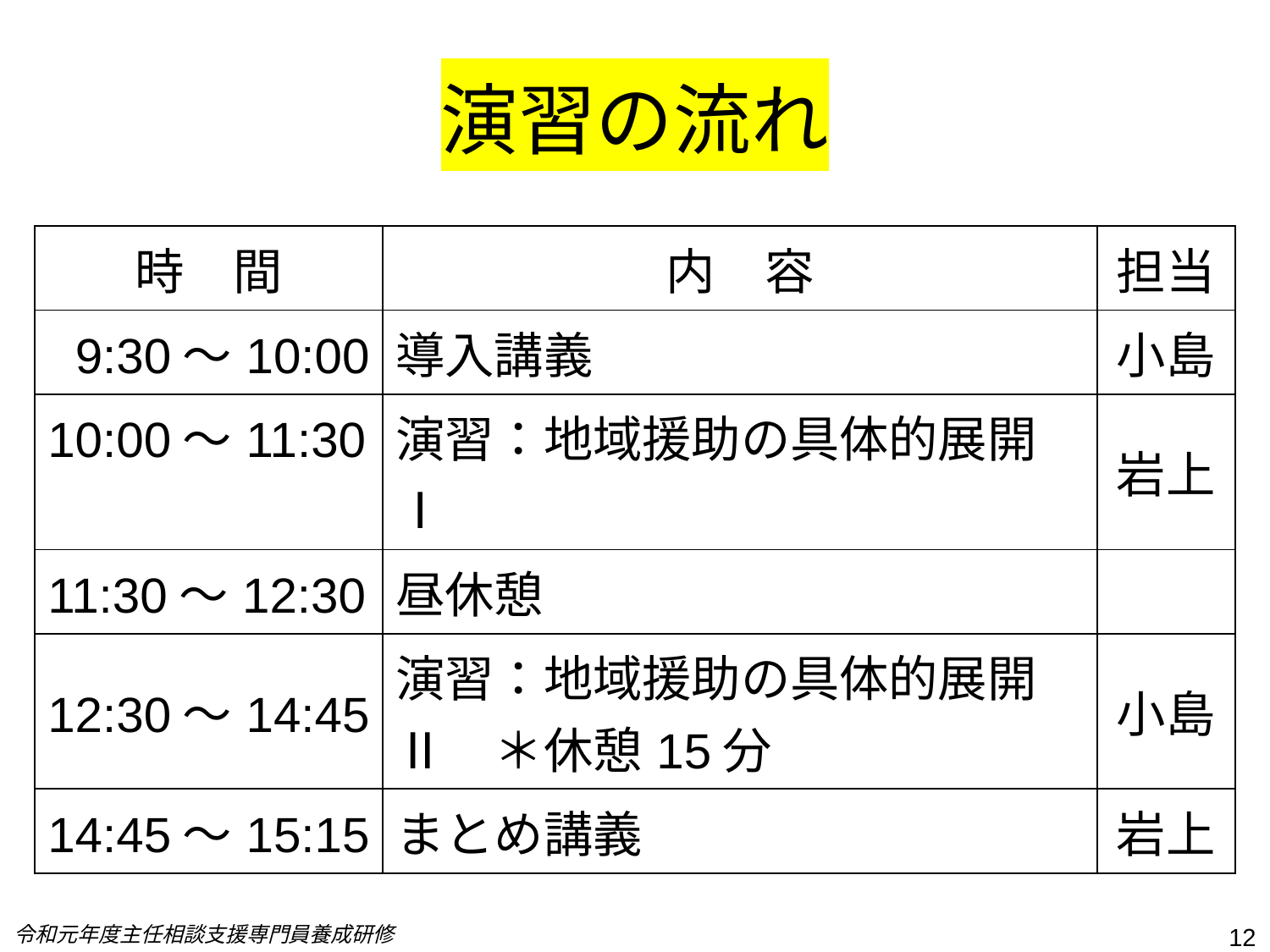

# 演習の流れ
| 時　間 | 内　容 | 担当 |
| --- | --- | --- |
| 9:30～10:00 | 導入講義 | 小島 |
| 10:00～11:30 | 演習：地域援助の具体的展開Ⅰ | 岩上 |
| 11:30～12:30 | 昼休憩 |  |
| 12:30～14:45 | 演習：地域援助の具体的展開Ⅱ　＊休憩15分 | 小島 |
| 14:45～15:15 | まとめ講義 | 岩上 |
令和元年度主任相談支援専門員養成研修
12